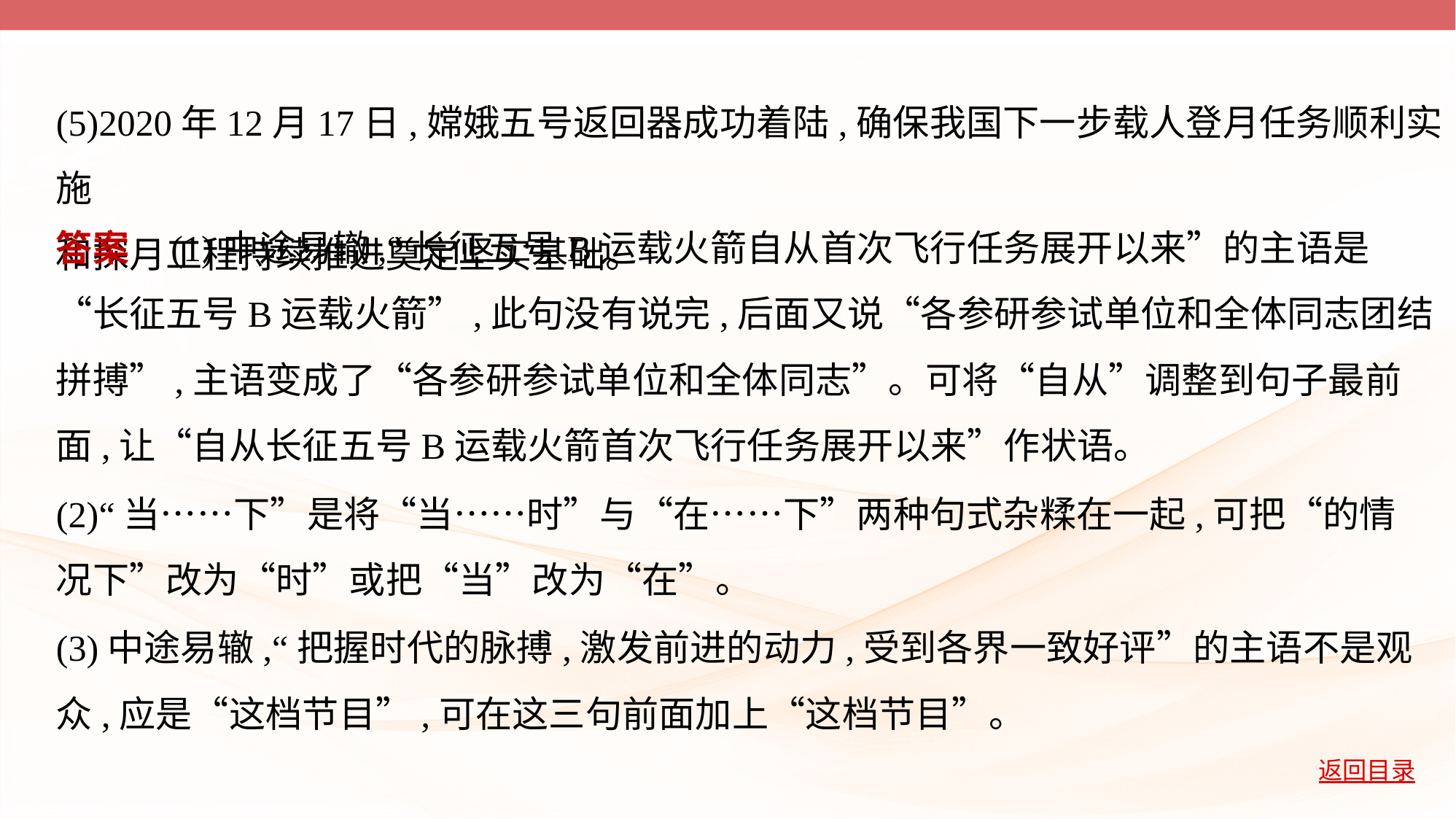

(5)2020年12月17日,嫦娥五号返回器成功着陆,确保我国下一步载人登月任务顺利实施
和探月工程持续推进奠定坚实基础。

答案    (1)中途易辙,“长征五号B运载火箭自从首次飞行任务展开以来”的主语是
“长征五号B运载火箭”,此句没有说完,后面又说“各参研参试单位和全体同志团结
拼搏”,主语变成了“各参研参试单位和全体同志”。可将“自从”调整到句子最前
面,让“自从长征五号B运载火箭首次飞行任务展开以来”作状语。
(2)“当……下”是将“当……时”与“在……下”两种句式杂糅在一起,可把“的情
况下”改为“时”或把“当”改为“在”。
(3)中途易辙,“把握时代的脉搏,激发前进的动力,受到各界一致好评”的主语不是观
众,应是“这档节目”,可在这三句前面加上“这档节目”。